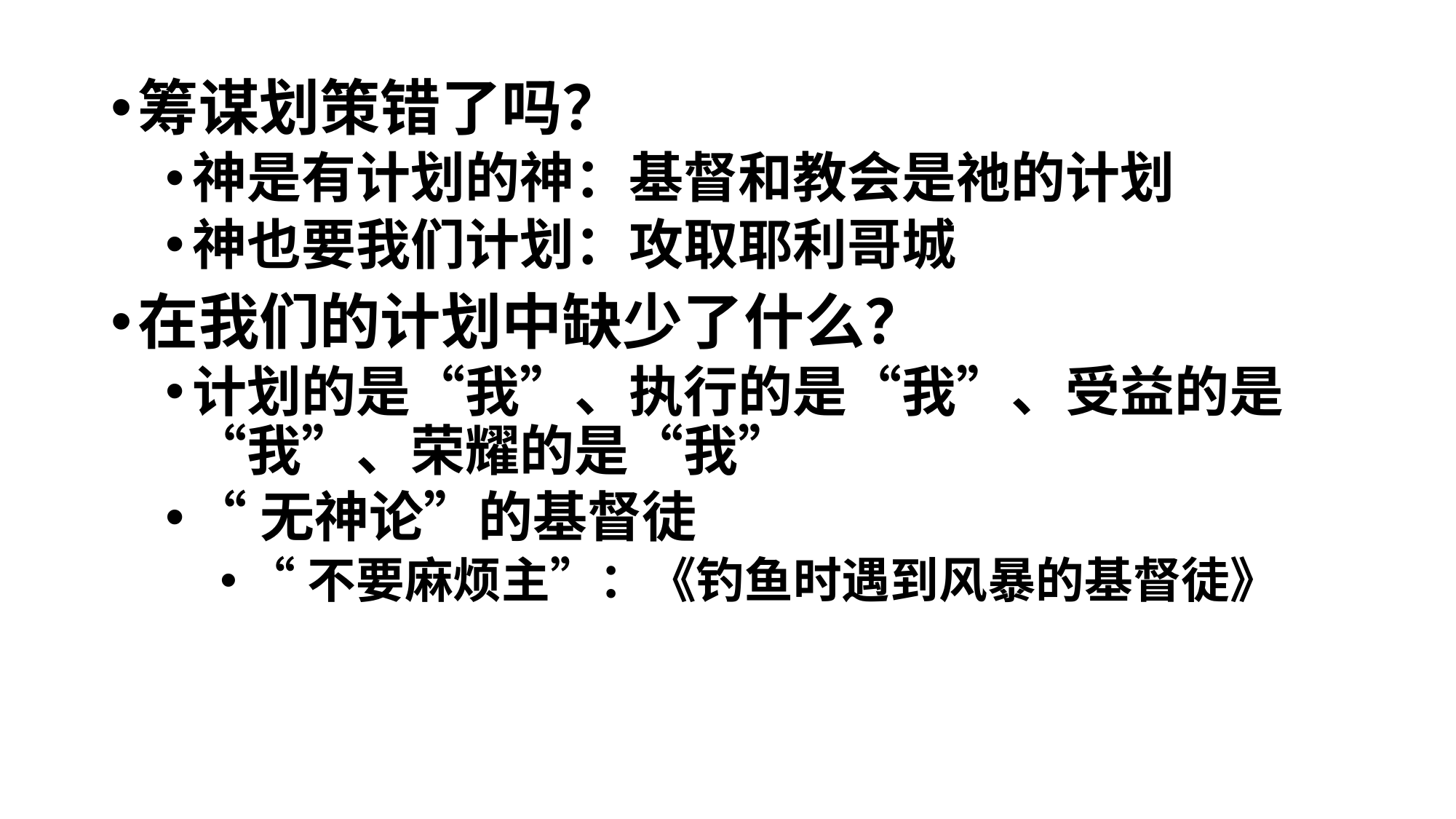

筹谋划策错了吗？
神是有计划的神：基督和教会是祂的计划
神也要我们计划：攻取耶利哥城
在我们的计划中缺少了什么？
计划的是“我”、执行的是“我”、受益的是“我”、荣耀的是“我”
“无神论”的基督徒
“不要麻烦主”：《钓鱼时遇到风暴的基督徒》